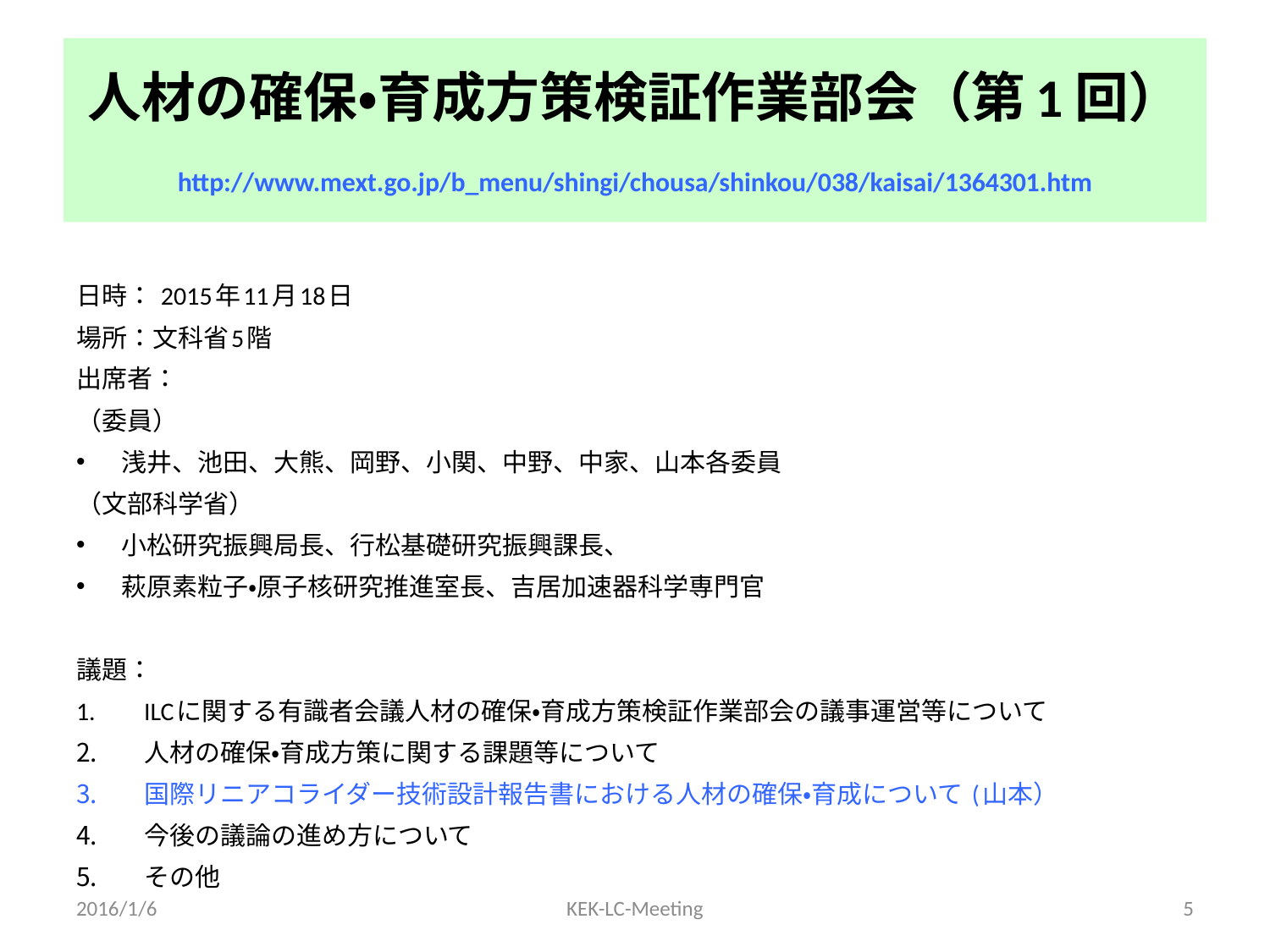

# 人材の確保・育成方策検証作業部会（第1回） http://www.mext.go.jp/b_menu/shingi/chousa/shinkou/038/kaisai/1364301.htm
日時： 2015年11月18日
場所：文科省5階
出席者：
（委員）
浅井、池田、大熊、岡野、小関、中野、中家、山本各委員
（文部科学省）
小松研究振興局長、行松基礎研究振興課長、
萩原素粒子・原子核研究推進室長、吉居加速器科学専門官

議題：
ILCに関する有識者会議人材の確保・育成方策検証作業部会の議事運営等について
人材の確保・育成方策に関する課題等について
国際リニアコライダー技術設計報告書における人材の確保・育成について (山本）
今後の議論の進め方について
その他
2016/1/6
KEK-LC-Meeting
5